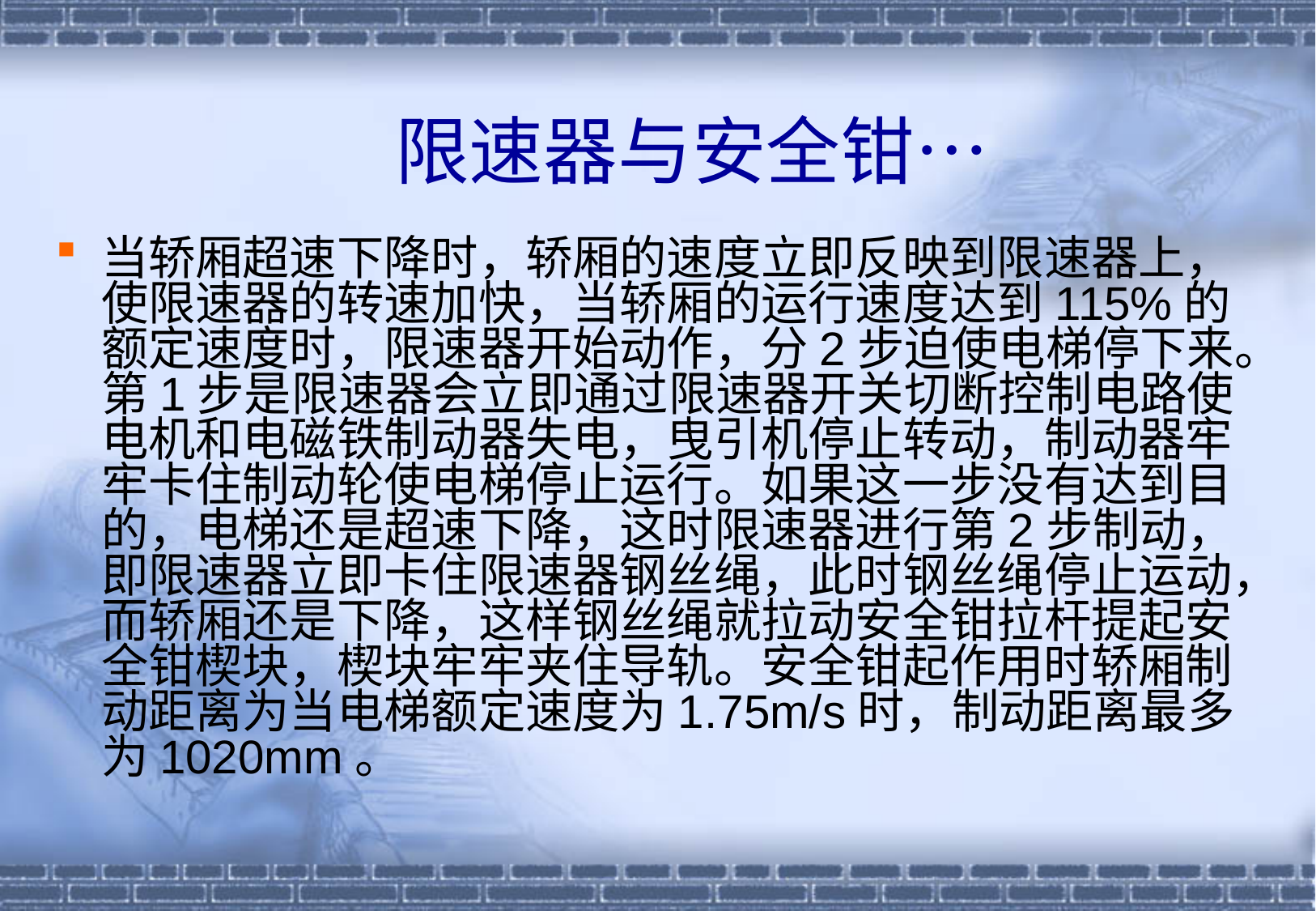

# 限速器与安全钳…
当轿厢超速下降时，轿厢的速度立即反映到限速器上，使限速器的转速加快，当轿厢的运行速度达到115%的额定速度时，限速器开始动作，分2步迫使电梯停下来。第1步是限速器会立即通过限速器开关切断控制电路使电机和电磁铁制动器失电，曳引机停止转动，制动器牢牢卡住制动轮使电梯停止运行。如果这一步没有达到目的，电梯还是超速下降，这时限速器进行第2步制动，即限速器立即卡住限速器钢丝绳，此时钢丝绳停止运动，而轿厢还是下降，这样钢丝绳就拉动安全钳拉杆提起安全钳楔块，楔块牢牢夹住导轨。安全钳起作用时轿厢制动距离为当电梯额定速度为1.75m/s时，制动距离最多为1020mm。